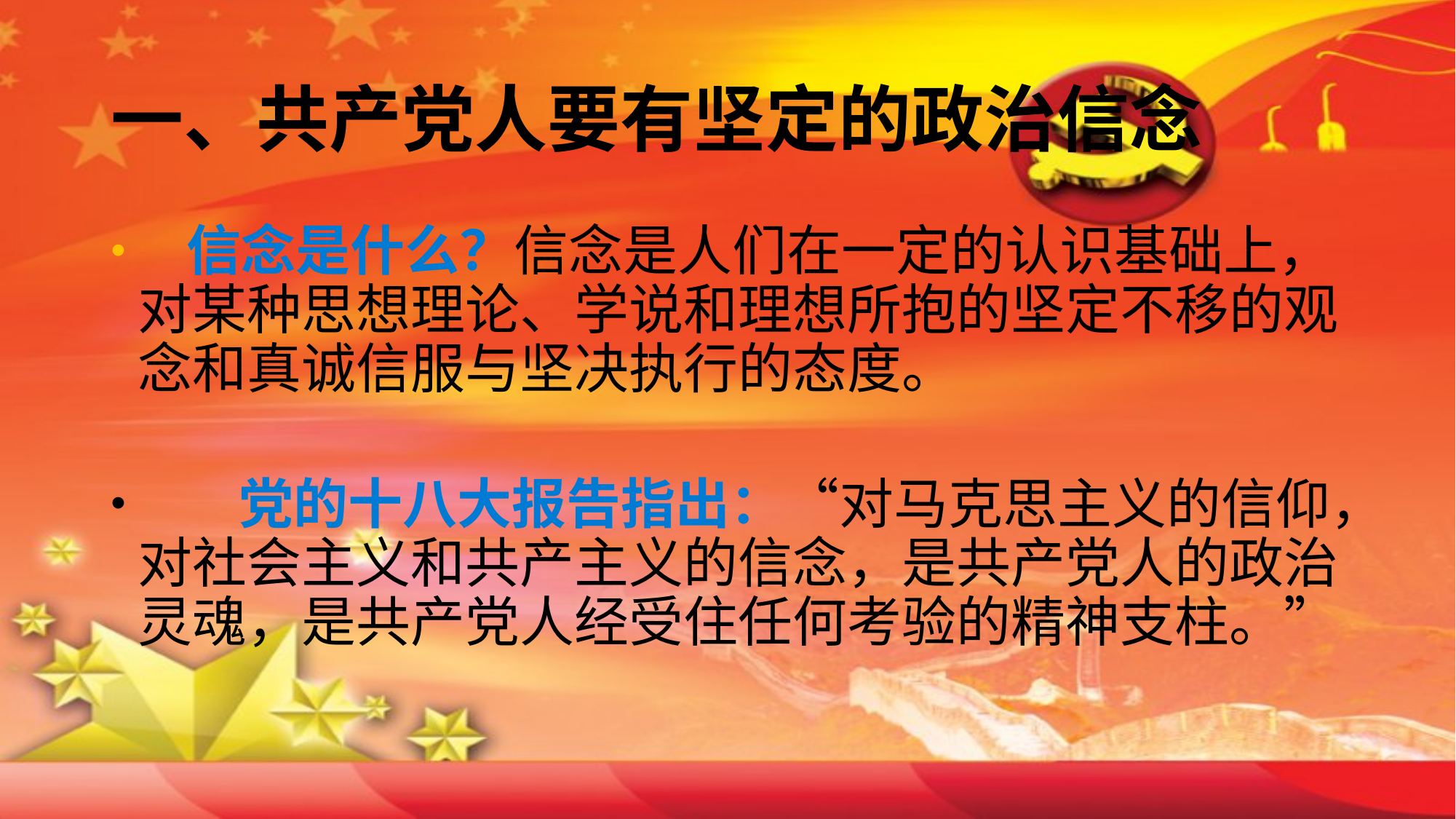

# 一、共产党人要有坚定的政治信念
    信念是什么？信念是人们在一定的认识基础上，对某种思想理论、学说和理想所抱的坚定不移的观念和真诚信服与坚决执行的态度。

         党的十八大报告指出：“对马克思主义的信仰，对社会主义和共产主义的信念，是共产党人的政治灵魂，是共产党人经受住任何考验的精神支柱。”